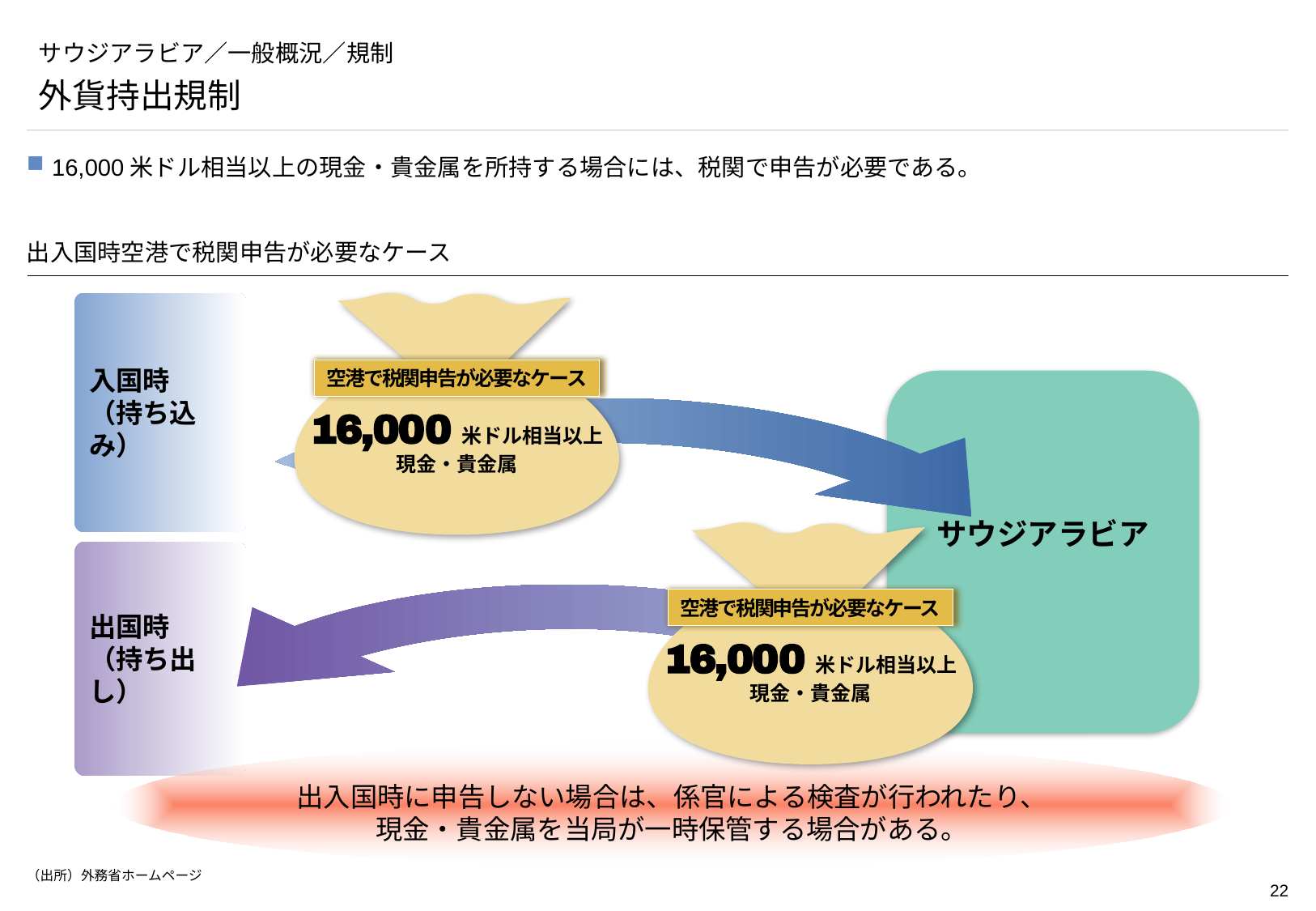

# サウジアラビア／一般概況／規制
外貨持出規制
16,000米ドル相当以上の現金・貴金属を所持する場合には、税関で申告が必要である。
出入国時空港で税関申告が必要なケース
入国時
（持ち込み）

空港で税関申告が必要なケース
16,000米ドル相当以上
現金・貴金属
サウジアラビア

空港で税関申告が必要なケース
16,000米ドル相当以上
現金・貴金属
出国時
（持ち出し）

出入国時に申告しない場合は、係官による検査が行われたり、
現金・貴金属を当局が一時保管する場合がある。
（出所）外務省ホームページ